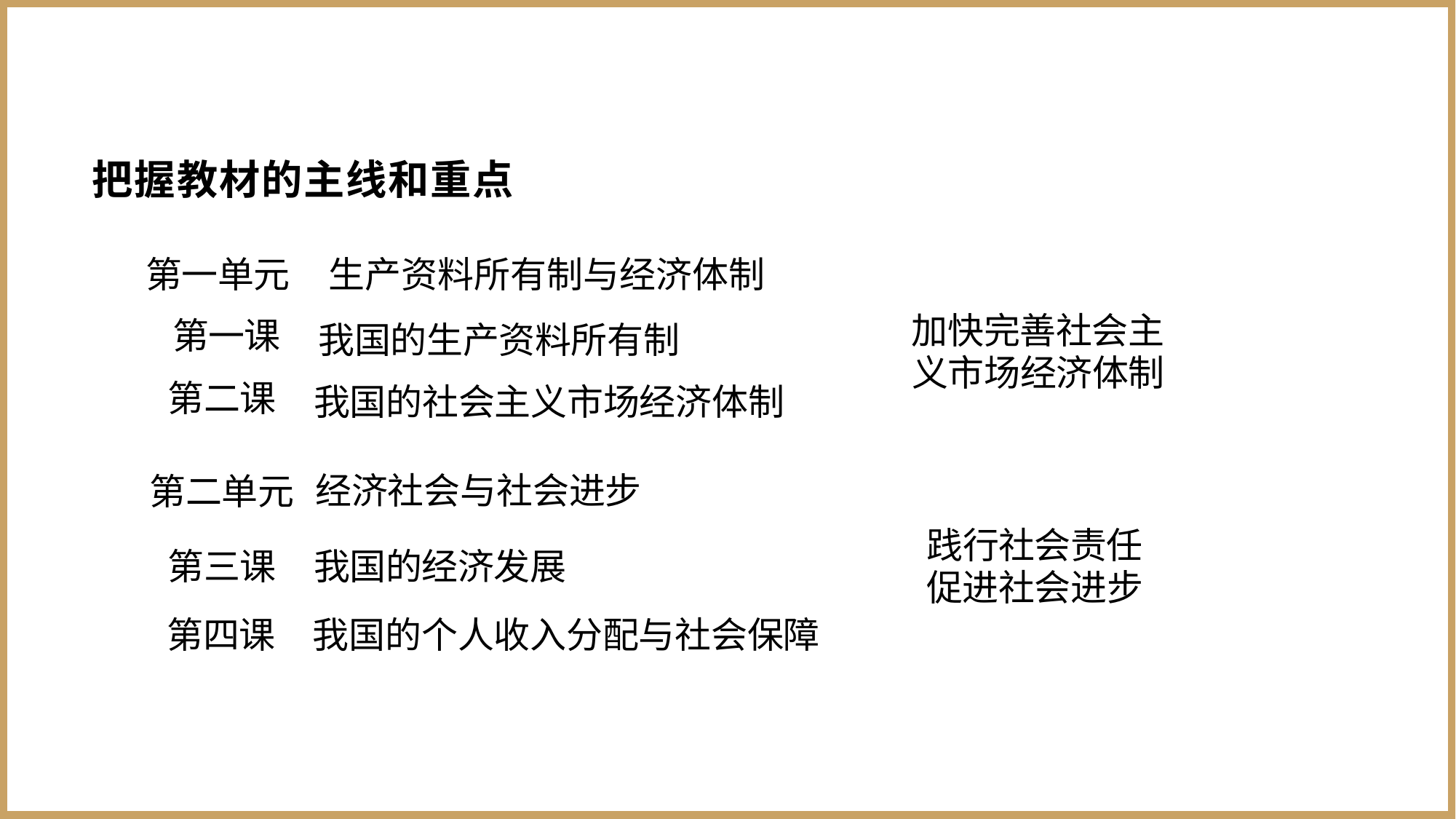

把握教材的主线和重点

第一单元
第一课
第二课

第二单元

第三课

第四课

生产资料所有制与经济体制
我国的生产资料所有制
我国的社会主义市场经济体制

经济社会与社会进步

我国的经济发展

我国的个人收入分配与社会保障

加快完善社会主 义市场经济体制

践行社会责任 促进社会进步